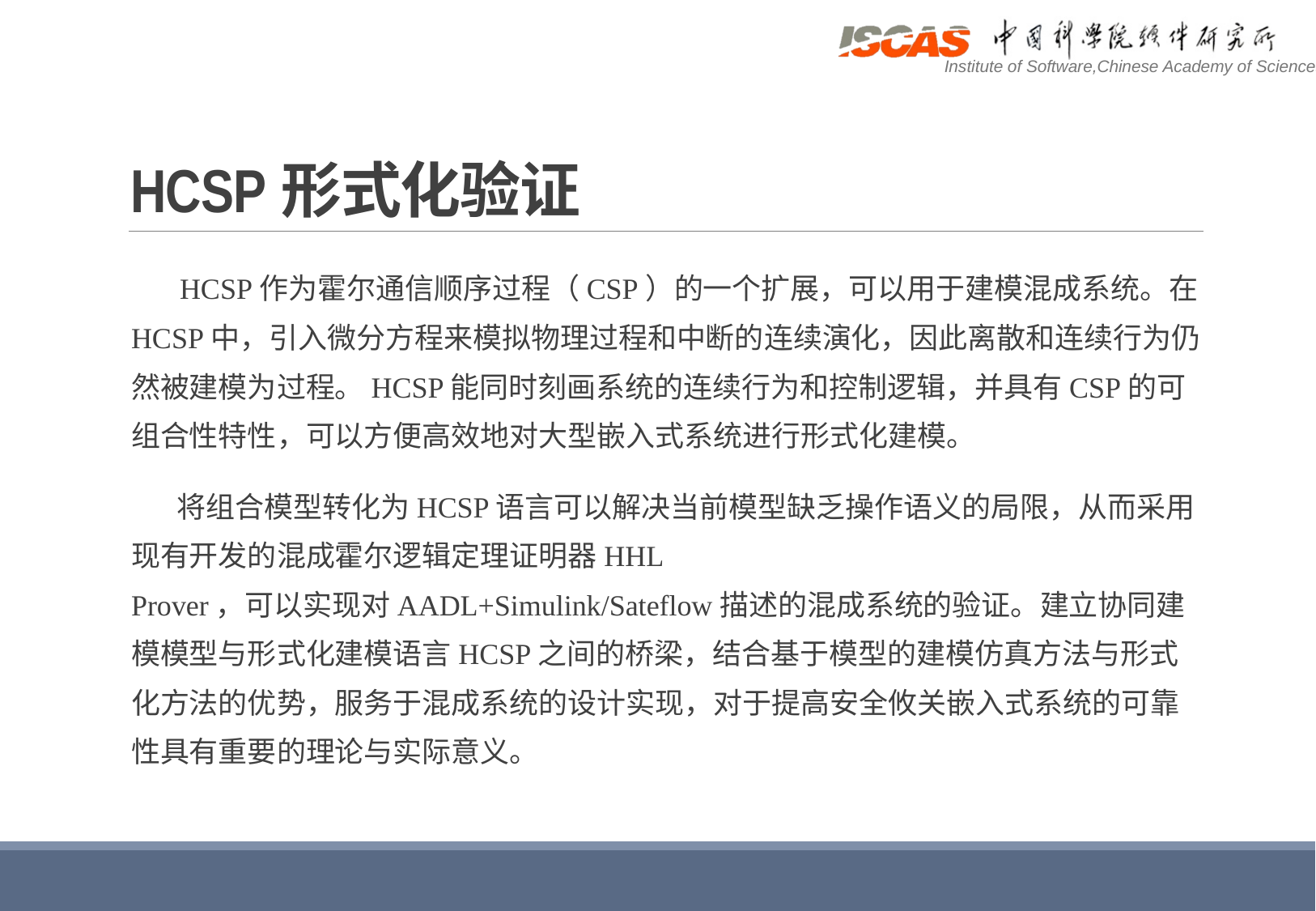

# HCSP形式化验证
      HCSP作为霍尔通信顺序过程（CSP）的一个扩展，可以用于建模混成系统。在HCSP中，引入微分方程来模拟物理过程和中断的连续演化，因此离散和连续行为仍然被建模为过程。HCSP能同时刻画系统的连续行为和控制逻辑，并具有CSP的可组合性特性，可以方便高效地对大型嵌入式系统进行形式化建模。
      将组合模型转化为HCSP语言可以解决当前模型缺乏操作语义的局限，从而采用现有开发的混成霍尔逻辑定理证明器HHL Prover，可以实现对AADL+Simulink/Sateflow描述的混成系统的验证。建立协同建模模型与形式化建模语言HCSP之间的桥梁，结合基于模型的建模仿真方法与形式化方法的优势，服务于混成系统的设计实现，对于提高安全攸关嵌入式系统的可靠性具有重要的理论与实际意义。